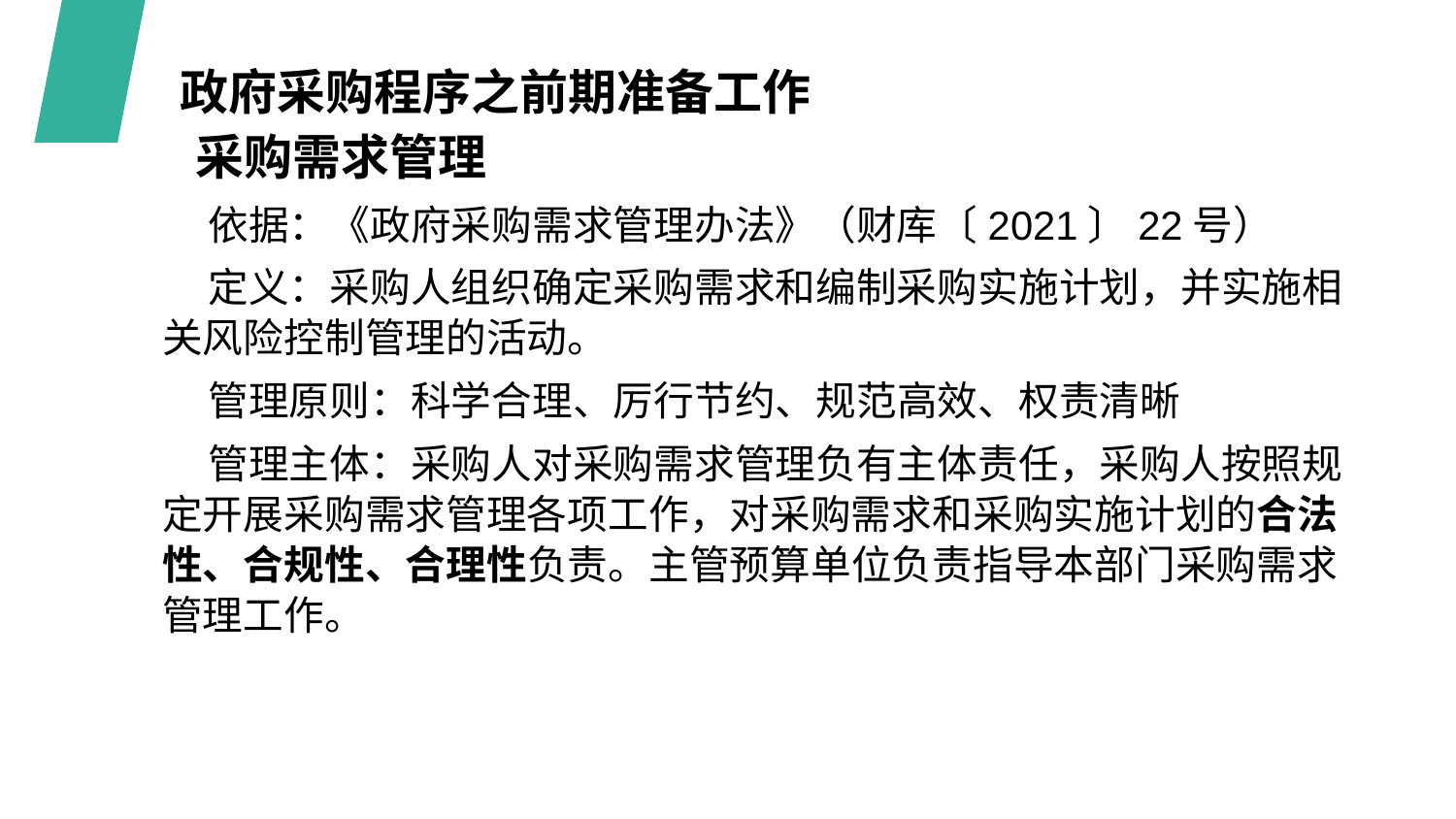

政府采购程序之前期准备工作
  采购需求管理
    依据：《政府采购需求管理办法》（财库〔2021〕22号）
    定义：采购人组织确定采购需求和编制采购实施计划，并实施相关风险控制管理的活动。
    管理原则：科学合理、厉行节约、规范高效、权责清晰
    管理主体：采购人对采购需求管理负有主体责任，采购人按照规定开展采购需求管理各项工作，对采购需求和采购实施计划的合法性、合规性、合理性负责。主管预算单位负责指导本部门采购需求管理工作。